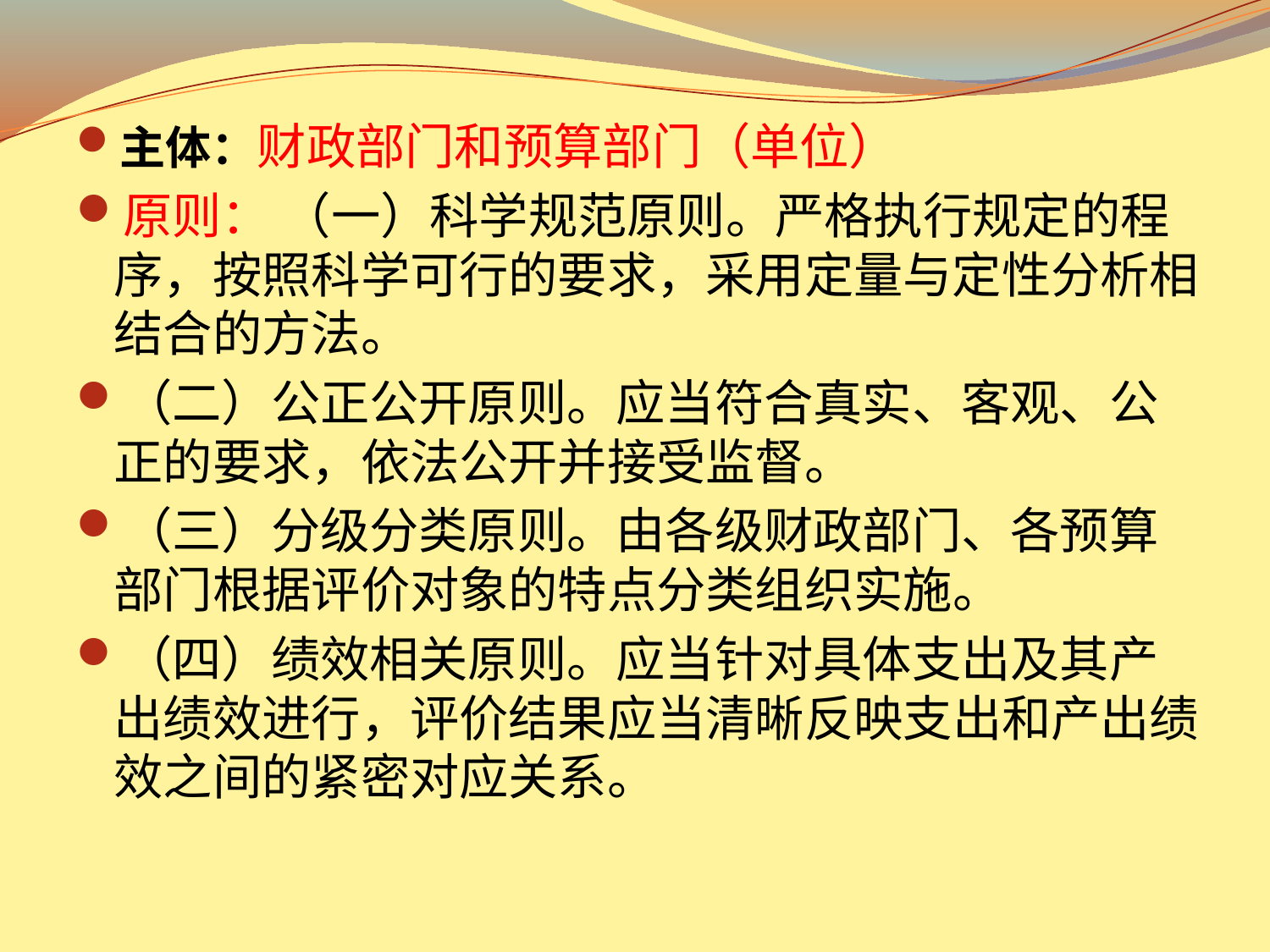

#
主体：财政部门和预算部门（单位）
原则： （一）科学规范原则。严格执行规定的程序，按照科学可行的要求，采用定量与定性分析相结合的方法。
（二）公正公开原则。应当符合真实、客观、公正的要求，依法公开并接受监督。
（三）分级分类原则。由各级财政部门、各预算部门根据评价对象的特点分类组织实施。
（四）绩效相关原则。应当针对具体支出及其产出绩效进行，评价结果应当清晰反映支出和产出绩效之间的紧密对应关系。